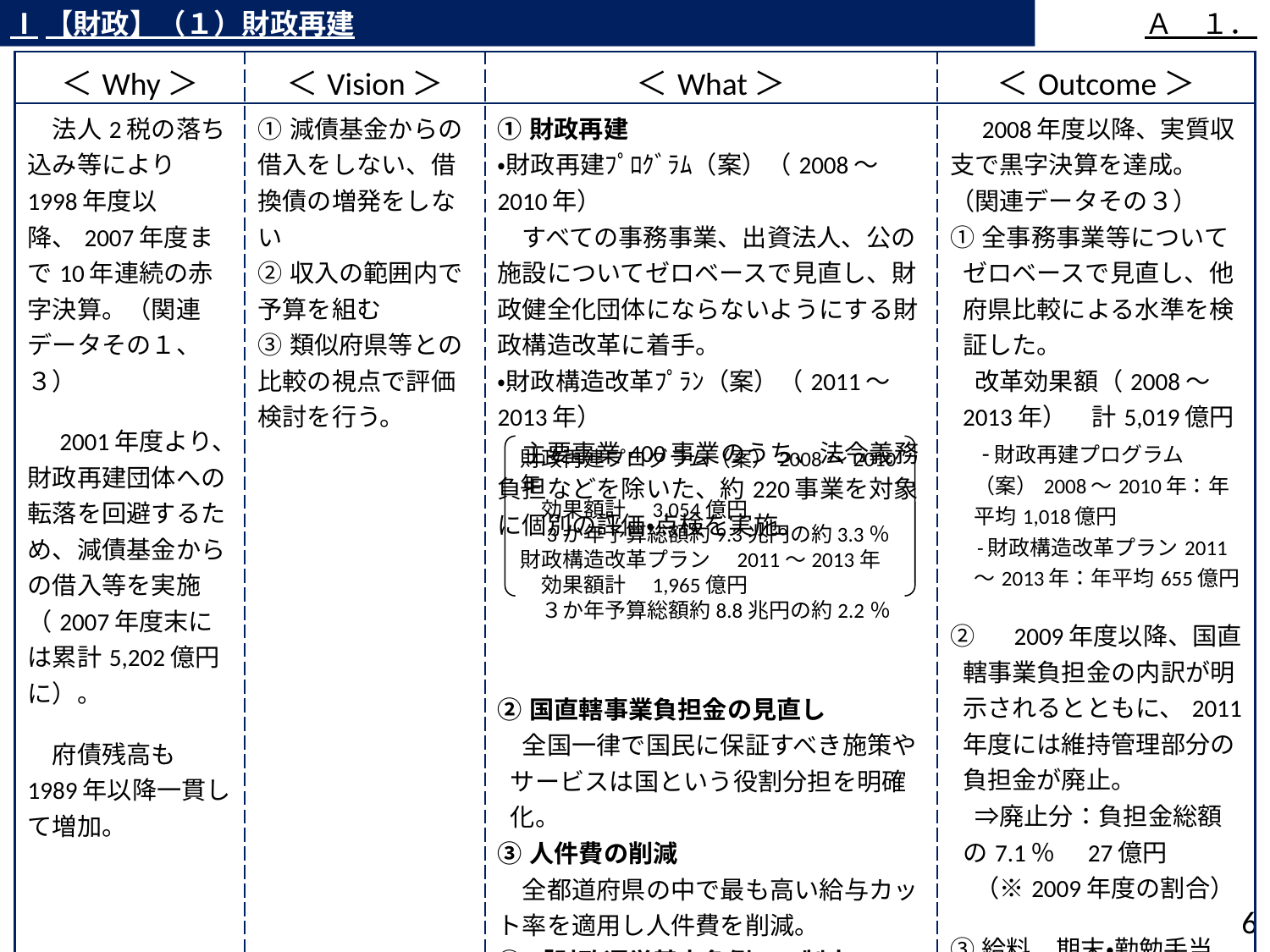

Ⅰ【財政】（１）財政再建
Ａ　１．
| ＜Why＞ | ＜Vision＞ | ＜What＞ | ＜Outcome＞ |
| --- | --- | --- | --- |
| 法人2税の落ち込み等により1998年度以降、2007年度まで10年連続の赤字決算。（関連データその１、３） 　2001年度より、財政再建団体への転落を回避するため、減債基金からの借入等を実施（2007年度末には累計5,202億円に）。 　府債残高も1989年以降一貫して増加。 | ①減債基金からの借入をしない、借換債の増発をしない ②収入の範囲内で予算を組む ③類似府県等との比較の視点で評価検討を行う。 | ①財政再建 ・財政再建ﾌﾟﾛｸﾞﾗﾑ（案）（2008～2010年） 　すべての事務事業、出資法人、公の施設についてゼロベースで見直し、財政健全化団体にならないようにする財政構造改革に着手。 ・財政構造改革ﾌﾟﾗﾝ（案）（2011～2013年） 　主要事業400事業のうち、法令義務負担などを除いた、約220事業を対象に個別の評価・点検を実施。 ②国直轄事業負担金の見直し 　全国一律で国民に保証すべき施策やサービスは国という役割分担を明確化。 ③人件費の削減 　全都道府県の中で最も高い給与カット率を適用し人件費を削減。 ④「財政運営基本条例」の制定（2012年2月施行） | 2008年度以降、実質収支で黒字決算を達成。（関連データその３） ①全事務事業等についてゼロベースで見直し、他府県比較による水準を検証した。 　改革効果額（2008～2013年）　計5,019億円 　-財政再建プログラム（案）2008～2010年：年平均1,018億円 　-財政構造改革プラン2011～2013年：年平均655億円 ②　2009年度以降、国直轄事業負担金の内訳が明示されるとともに、2011年度には維持管理部分の負担金が廃止。 　⇒廃止分：負担金総額の7.1％　27億円 　（※2009年度の割合） ③給料、期末・勤勉手当、管理職手当、退職手当をカット。⇒効果額（2008～2013） 計2,128億円 　（※①の一部再掲） |
財政再建プログラム（案）2008～2010年
　効果額計　3,054億円
　3か年予算総額約9.3兆円の約3.3％
財政構造改革プラン　2011～2013年
　効果額計　1,965億円
　３か年予算総額約8.8兆円の約2.2％

6